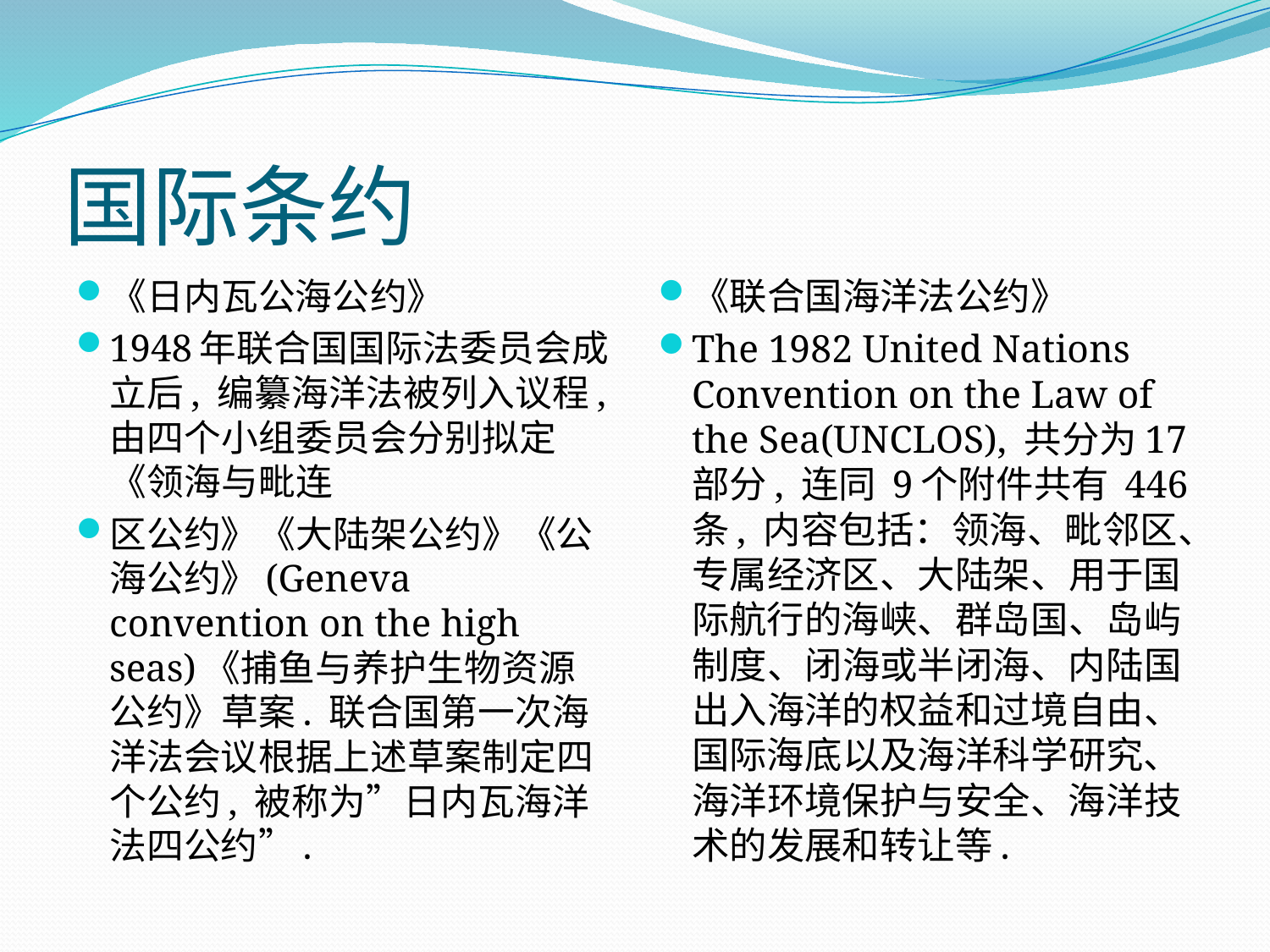

# 国际条约
《日内瓦公海公约》
1948年联合国国际法委员会成立后, 编纂海洋法被列入议程, 由四个小组委员会分别拟定《领海与毗连
区公约》《大陆架公约》《公海公约》(Geneva convention on the high seas)《捕鱼与养护生物资源公约》草案. 联合国第一次海洋法会议根据上述草案制定四个公约, 被称为”日内瓦海洋法四公约”.

《联合国海洋法公约》
The 1982 United Nations Convention on the Law of the Sea(UNCLOS), 共分为17部分, 连同 9个附件共有 446 条, 内容包括：领海、毗邻区、专属经济区、大陆架、用于国际航行的海峡、群岛国、岛屿制度、闭海或半闭海、内陆国出入海洋的权益和过境自由、国际海底以及海洋科学研究、海洋环境保护与安全、海洋技术的发展和转让等.